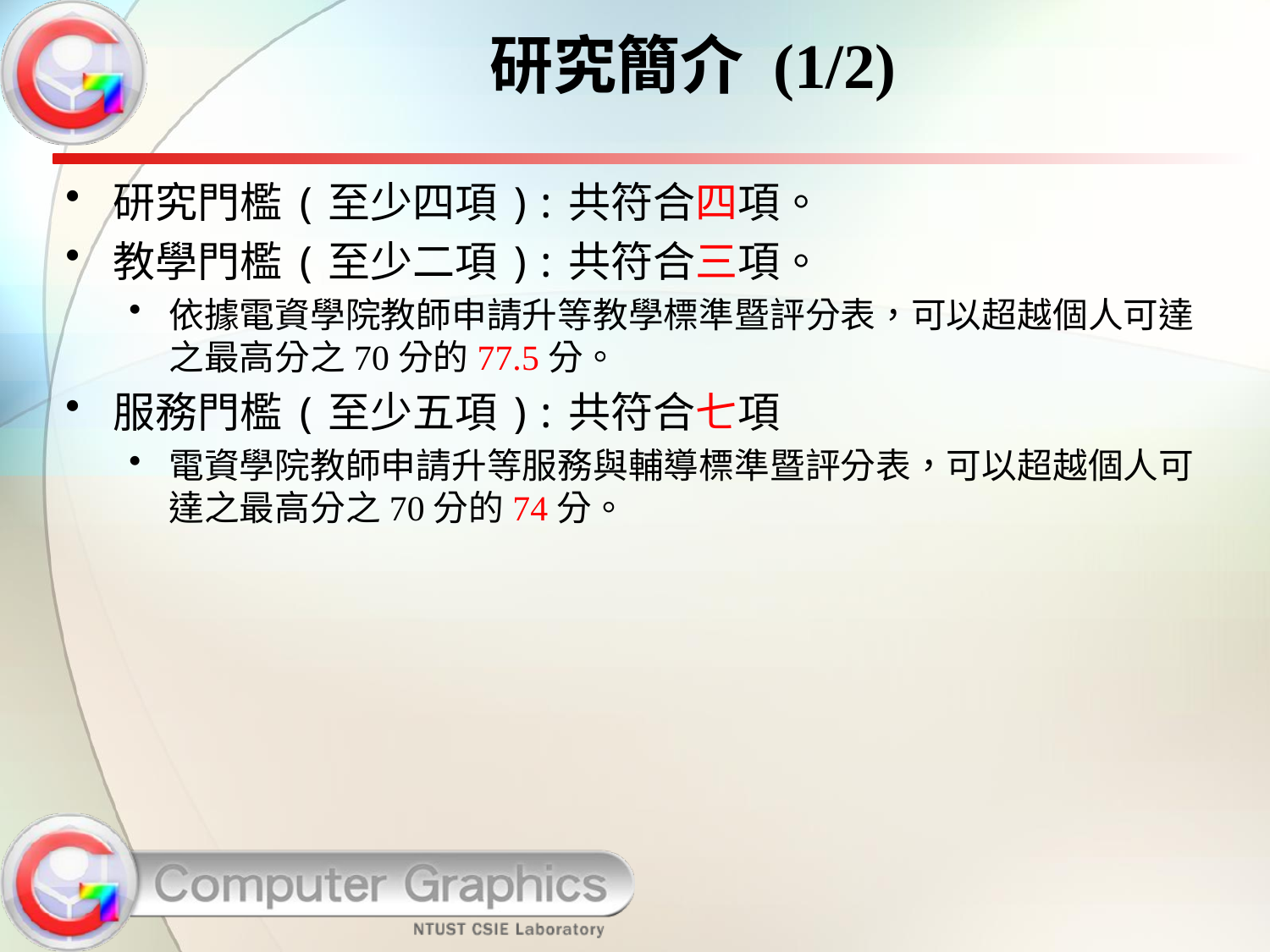

# 研究簡介 (1/2)
研究門檻(至少四項):共符合四項。
教學門檻(至少二項):共符合三項。
依據電資學院教師申請升等教學標準暨評分表，可以超越個人可達之最高分之70分的77.5分。
服務門檻(至少五項):共符合七項
電資學院教師申請升等服務與輔導標準暨評分表，可以超越個人可達之最高分之70分的74分。